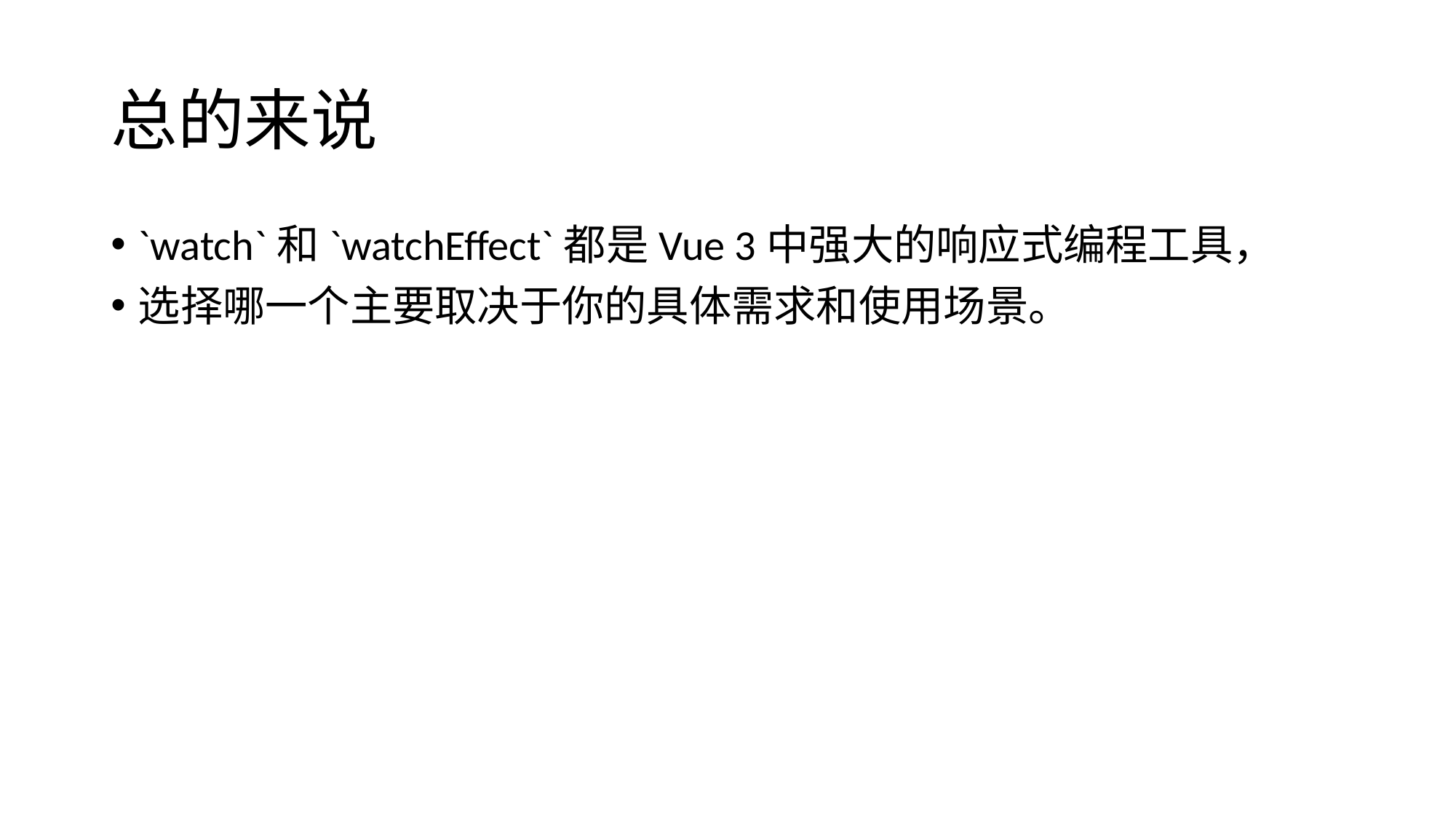

# 总的来说
`watch`和`watchEffect`都是Vue 3中强大的响应式编程工具，
选择哪一个主要取决于你的具体需求和使用场景。